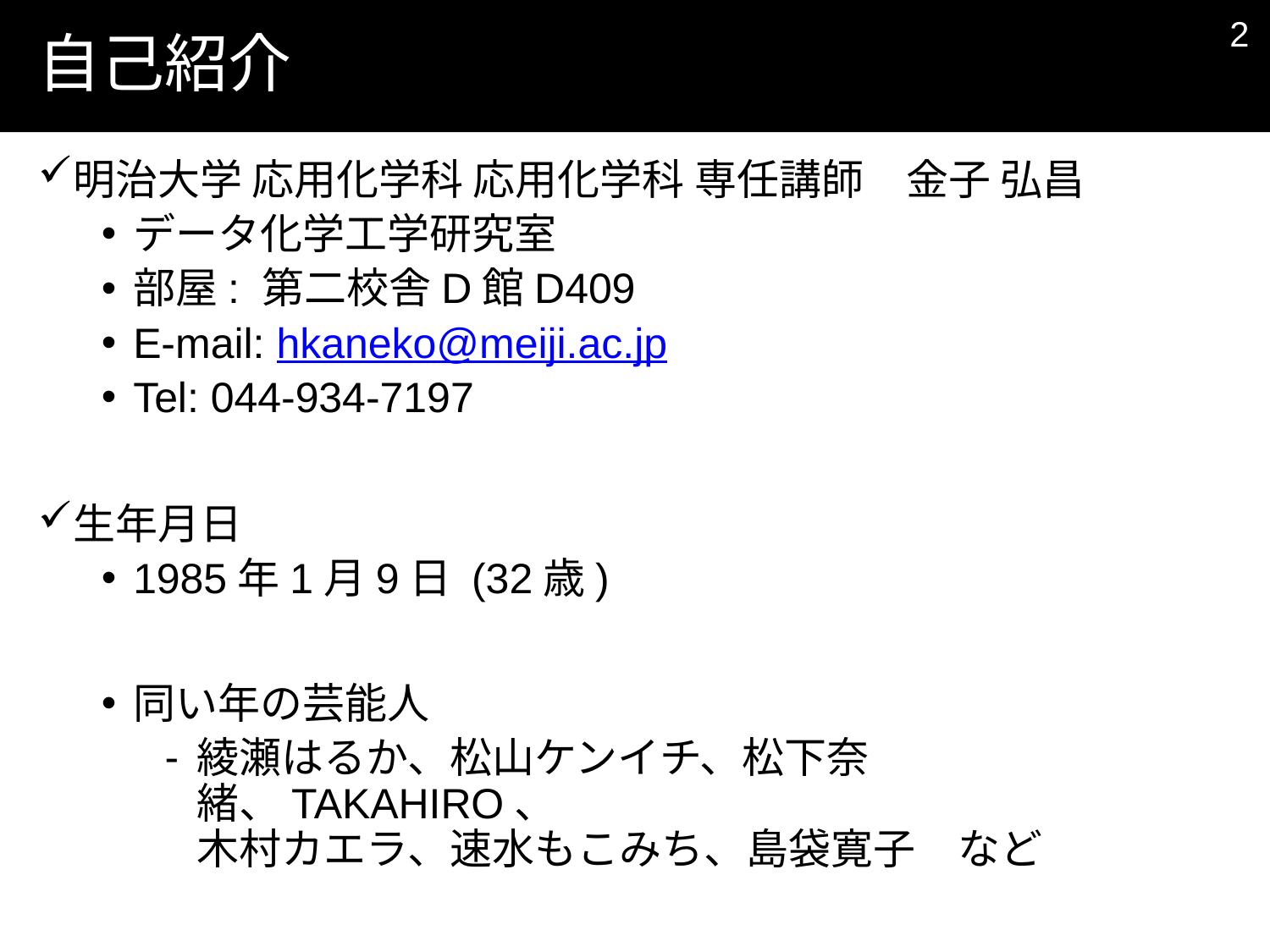

2
# 自己紹介
明治大学 応用化学科 応用化学科 専任講師　金子 弘昌
データ化学工学研究室
部屋: 第二校舎D館D409
E-mail: hkaneko@meiji.ac.jp
Tel: 044-934-7197

生年月日
1985年1月9日 (32歳)

同い年の芸能人
綾瀬はるか、松山ケンイチ、松下奈緒、TAKAHIRO、
木村カエラ、速水もこみち、島袋寛子　など